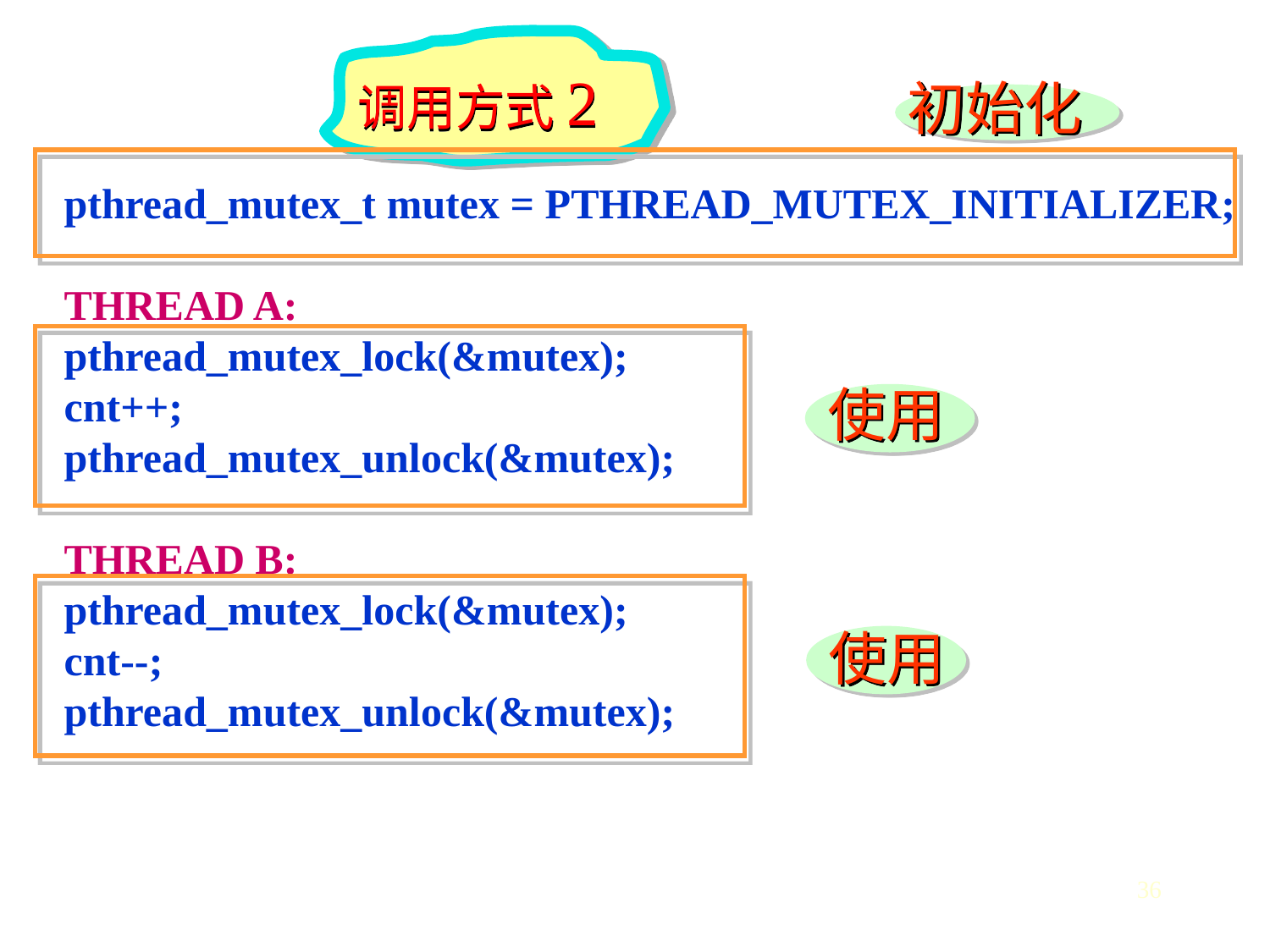

调用方式2
初始化

pthread_mutex_t mutex = PTHREAD_MUTEX_INITIALIZER;

THREAD A:
pthread_mutex_lock(&mutex);
cnt++;
pthread_mutex_unlock(&mutex);

THREAD B:
pthread_mutex_lock(&mutex);
cnt--;
pthread_mutex_unlock(&mutex);

使用

使用
36